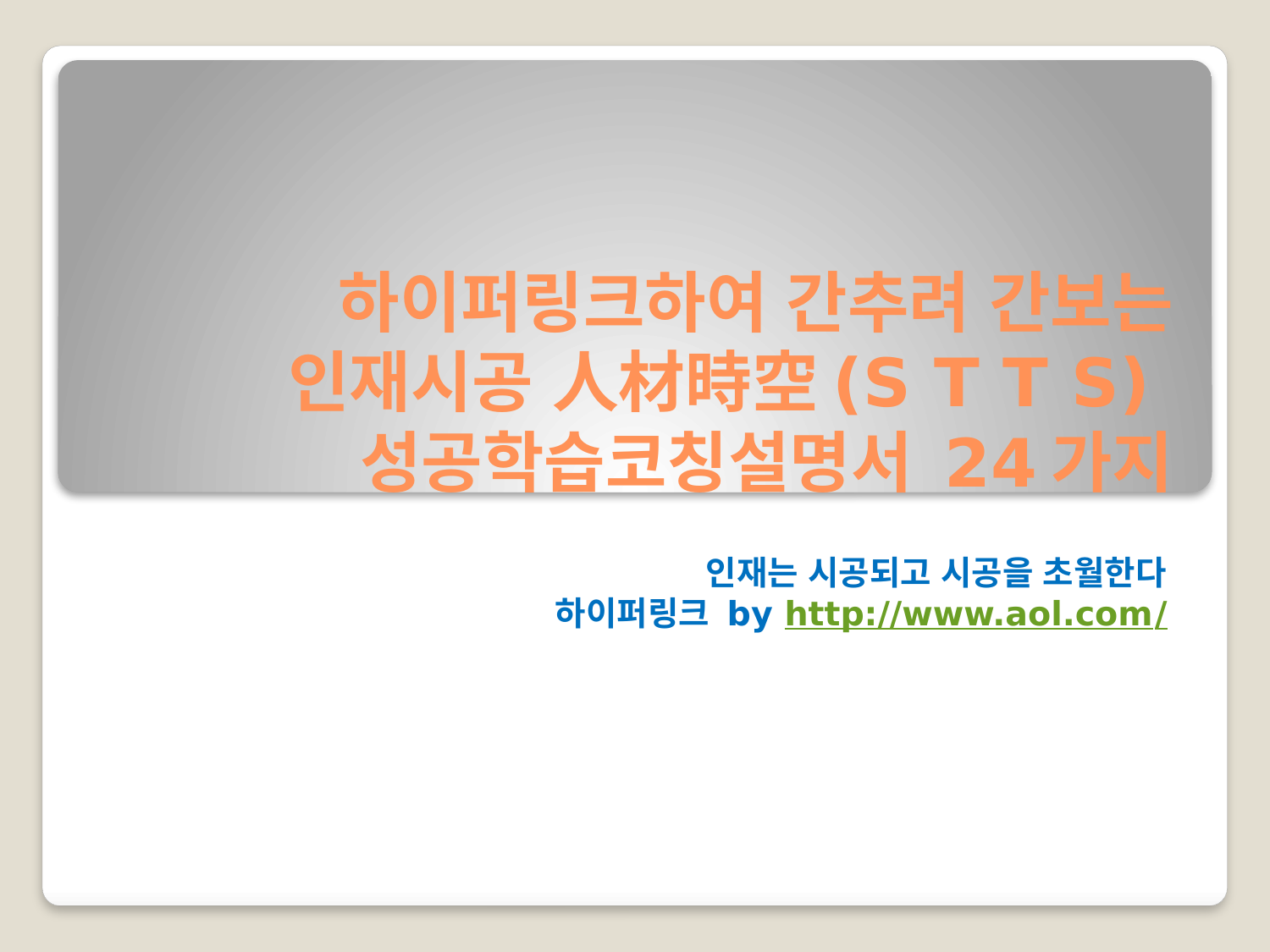

# 하이퍼링크하여 간추려 간보는 인재시공 人材時空(S T T S) 성공학습코칭설명서 24가지

인재는 시공되고 시공을 초월한다
하이퍼링크 by http://www.aol.com/